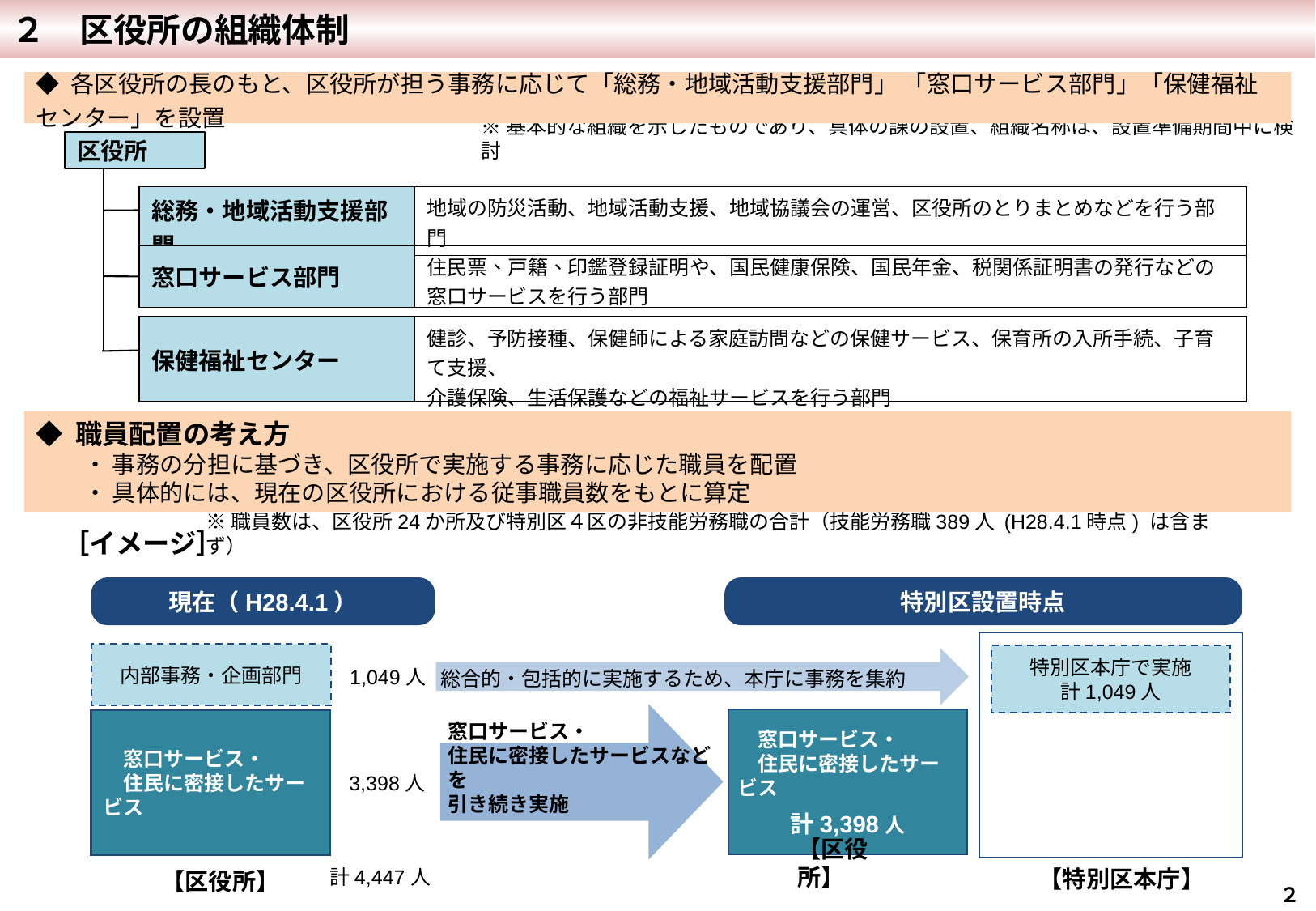

２　区役所の組織体制
◆ 各区役所の長のもと、区役所が担う事務に応じて「総務・地域活動支援部門」 「窓口サービス部門」「保健福祉センター」を設置
区役所
※基本的な組織を示したものであり、具体の課の設置、組織名称は、設置準備期間中に検討
| 総務・地域活動支援部門 | 地域の防災活動、地域活動支援、地域協議会の運営、区役所のとりまとめなどを行う部門 |
| --- | --- |
| 窓口サービス部門 | 住民票、戸籍、印鑑登録証明や、国民健康保険、国民年金、税関係証明書の発行などの窓口サービスを行う部門 |
| --- | --- |
| 保健福祉センター | 健診、予防接種、保健師による家庭訪問などの保健サービス、保育所の入所手続、子育て支援、 介護保険、生活保護などの福祉サービスを行う部門 |
| --- | --- |
◆ 職員配置の考え方
　　・ 事務の分担に基づき、区役所で実施する事務に応じた職員を配置
　　・ 具体的には、現在の区役所における従事職員数をもとに算定
［イメージ］
※職員数は、区役所24か所及び特別区４区の非技能労務職の合計（技能労務職389人 (H28.4.1時点) は含まず）
現在（H28.4.1）
特別区設置時点

内部事務・企画部門
特別区本庁で実施
計1,049人

総合的・包括的に実施するため、本庁に事務を集約
1,049人

窓口サービス・
住民に密接したサービスなどを
引き続き実施
　窓口サービス・
　住民に密接したサービス

計3,398人
　窓口サービス・
　住民に密接したサービス
3,398人
【区役所】
【特別区本庁】
計4,447人
【区役所】
２